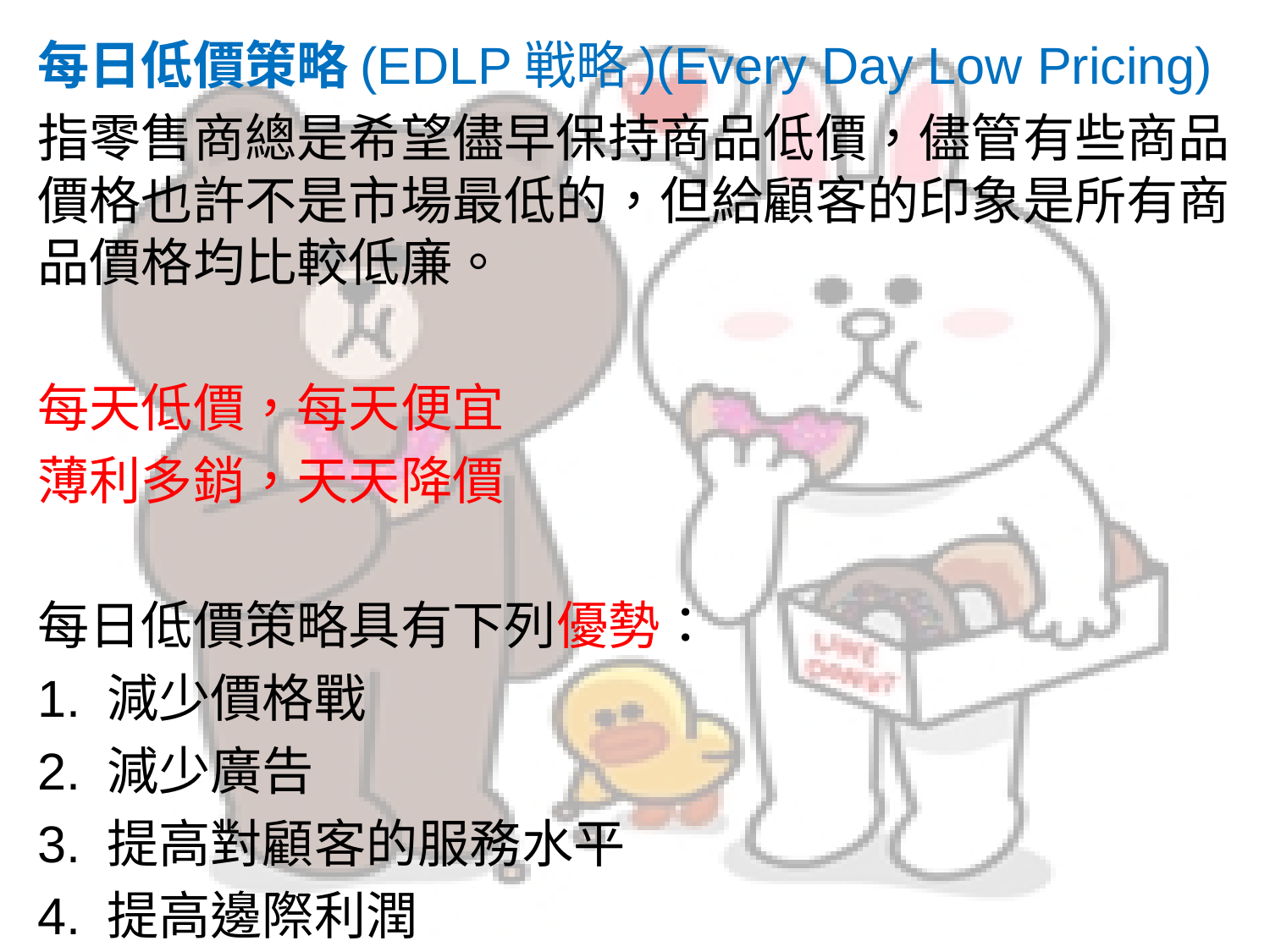

每日低價策略(EDLP戦略)(Every Day Low Pricing)
指零售商總是希望儘早保持商品低價，儘管有些商品價格也許不是市場最低的，但給顧客的印象是所有商品價格均比較低廉。

每天低價，每天便宜
薄利多銷，天天降價

每日低價策略具有下列優勢：
1. 減少價格戰
2. 減少廣告
3. 提高對顧客的服務水平
4. 提高邊際利潤